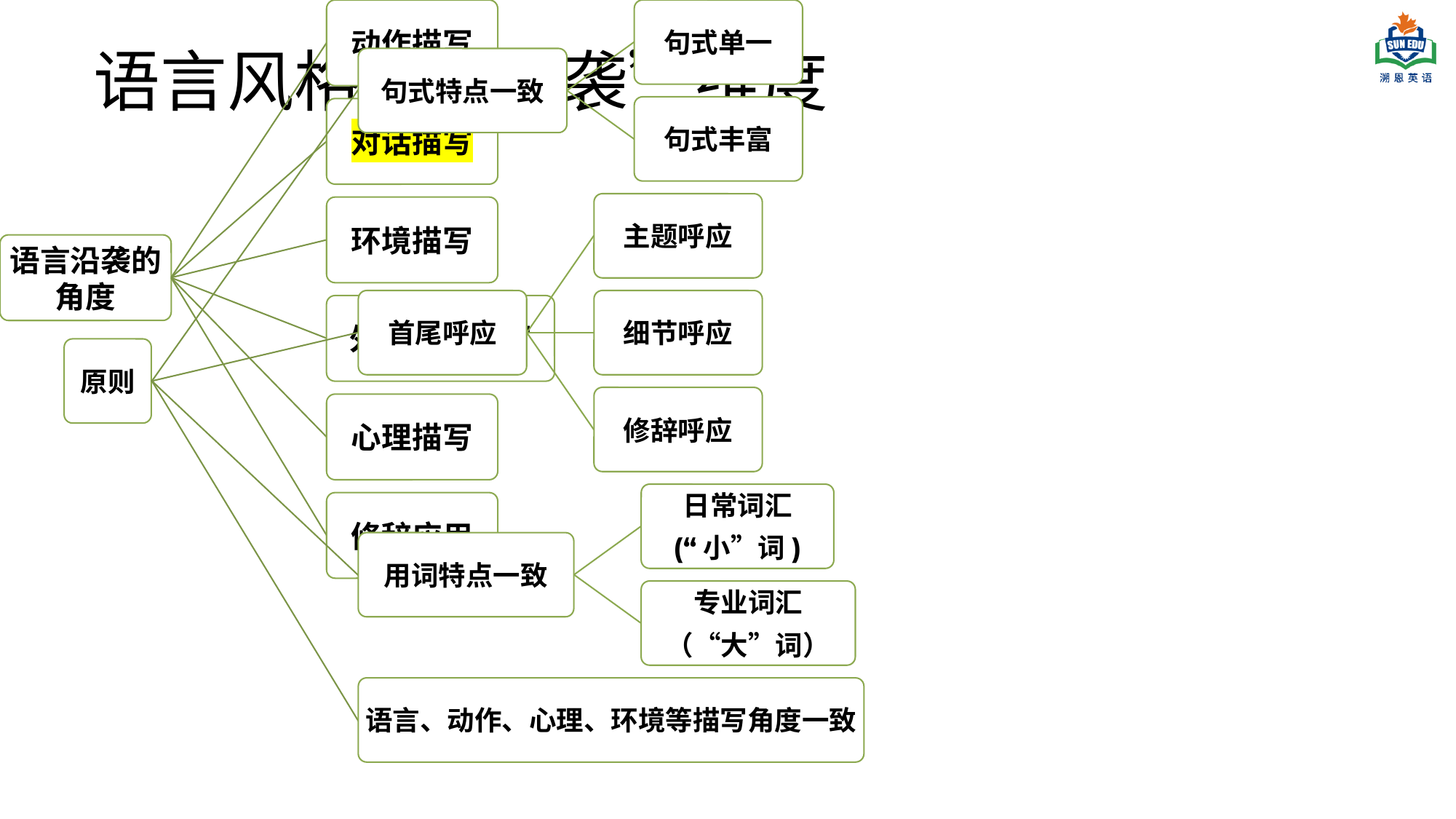

# 语言风格的“沿袭”维度
原则

句式特点一致

句式单一

句式丰富

首尾呼应

主题呼应

细节呼应

修辞呼应

用词特点一致

日常词汇
(“小”词)

专业词汇
（“大”词）

语言、动作、心理、环境等描写角度一致
语言沿袭的角度

动作描写

对话描写

环境描写

外貌神态描写

心理描写

修辞应用